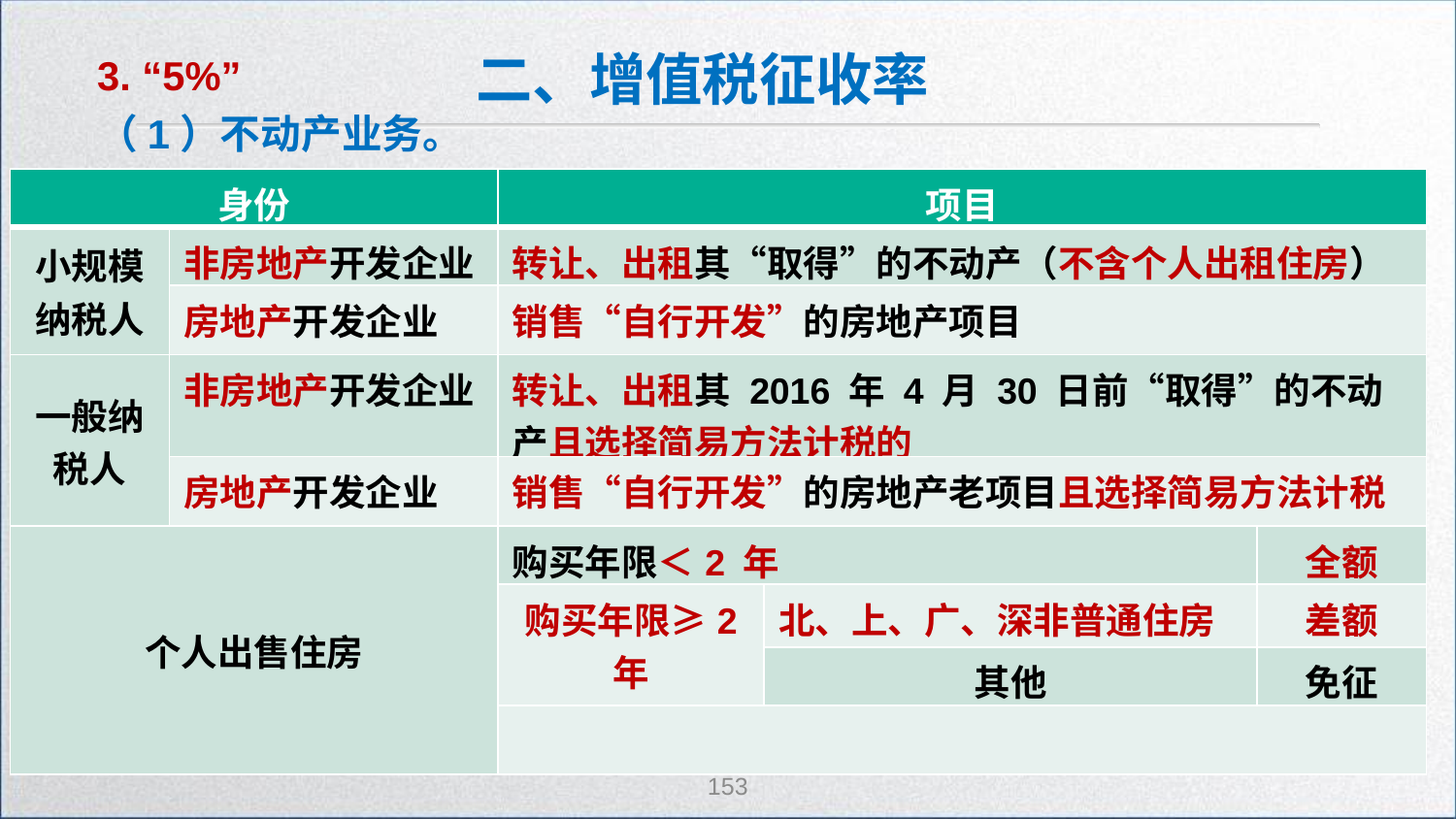

3. “5%”
（1）不动产业务。
二、增值税征收率
| 身份 |  | 项目 |  |  |
| --- | --- | --- | --- | --- |
| 小规模纳税人 | 非房地产开发企业 | 转让、出租其“取得”的不动产（不含个人出租住房） |  |  |
|  | 房地产开发企业 | 销售“自行开发”的房地产项目 |  |  |
| 一般纳税人 | 非房地产开发企业 | 转让、出租其 2016 年 4 月 30 日前“取得”的不动产且选择简易方法计税的 |  |  |
|  | 房地产开发企业 | 销售“自行开发”的房地产老项目且选择简易方法计税 |  |  |
| 个人出售住房 |  | 购买年限＜2 年 |  | 全额 |
|  |  | 购买年限≥2 年 | 北、上、广、深非普通住房 | 差额 |
|  |  |  | 其他 | 免征 |
|  |  |  |  |  |
153